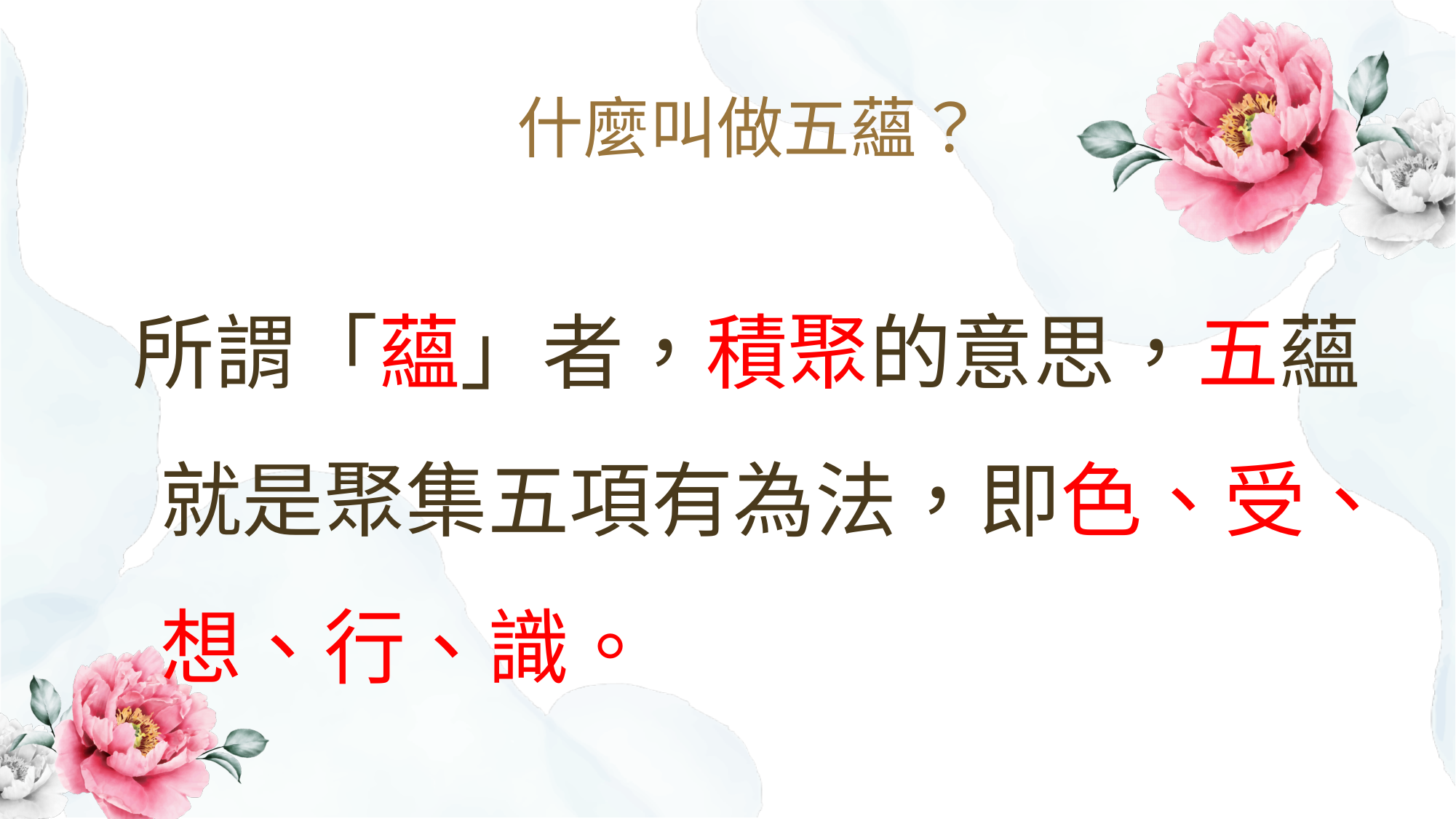

# 什麼叫做五蘊？
所謂「蘊」者，積聚的意思，五蘊就是聚集五項有為法，即色、受、想、行、識。